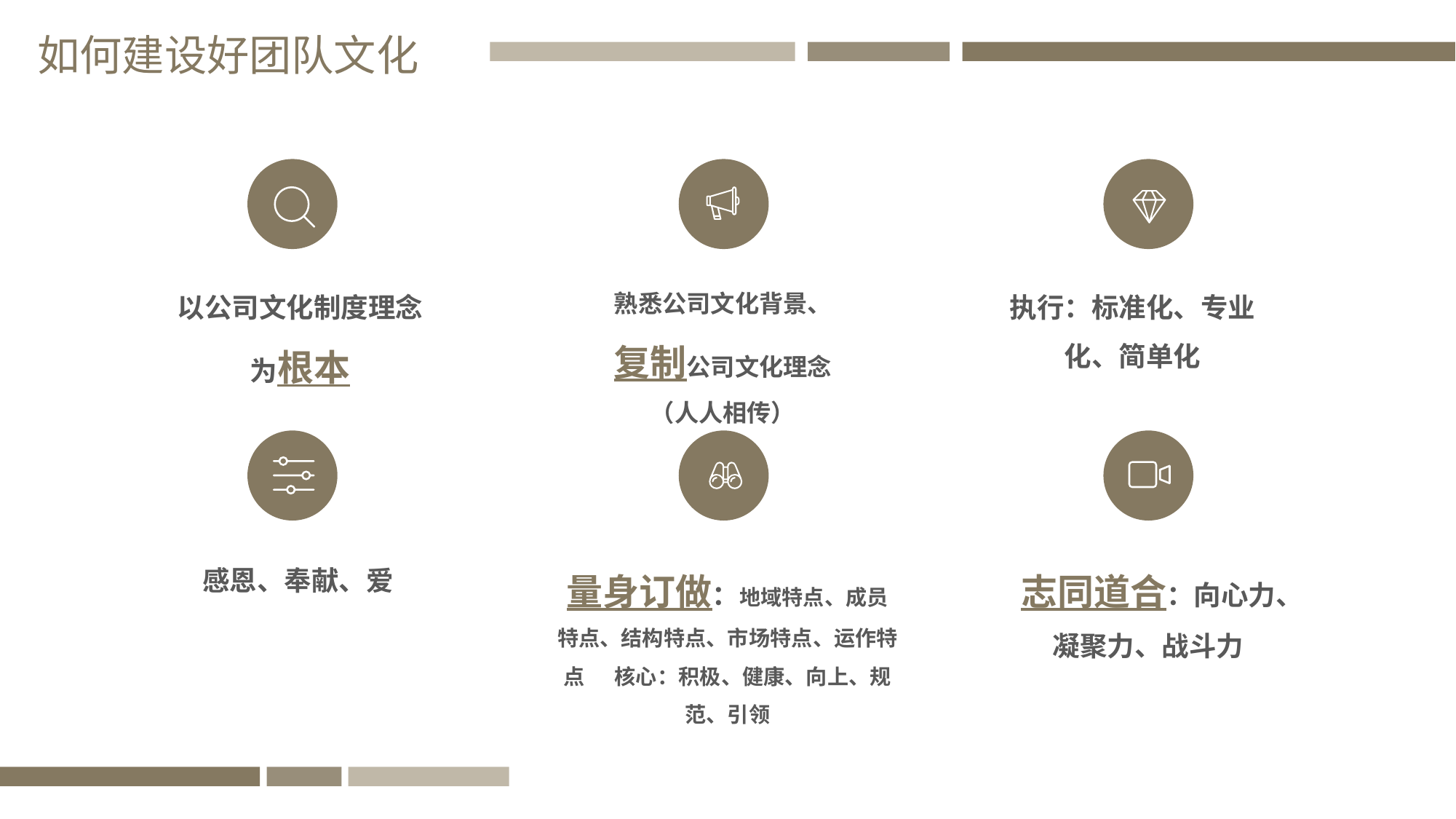

如何建设好团队文化

以公司文化制度理念为根本
熟悉公司文化背景、复制公司文化理念（人人相传）
执行：标准化、专业化、简单化

感恩、奉献、爱
量身订做：地域特点、成员特点、结构特点、市场特点、运作特点      核心：积极、健康、向上、规范、引领
志同道合：向心力、凝聚力、战斗力